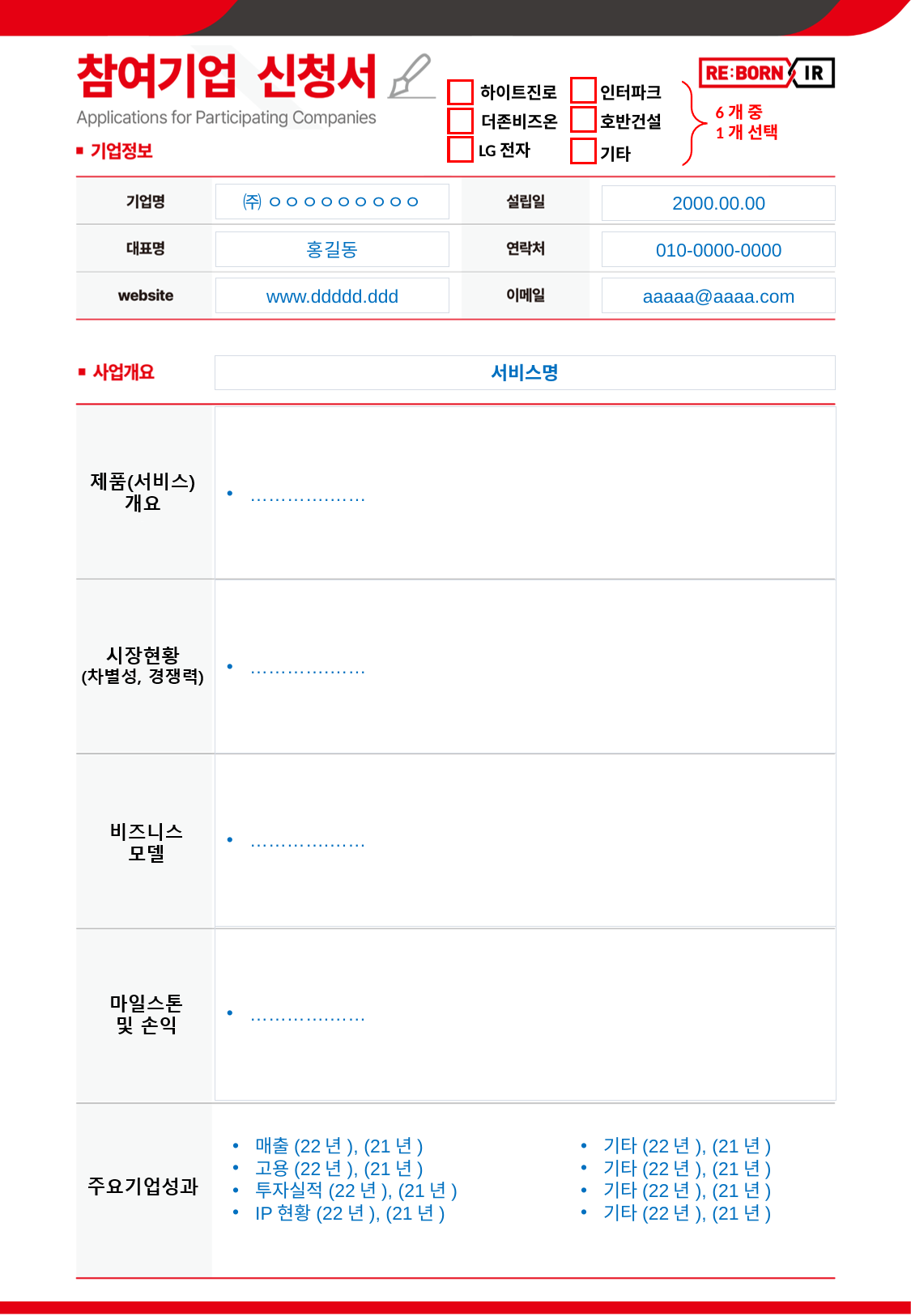

㈜ ㅇㅇㅇㅇㅇㅇㅇㅇㅇ
2000.00.00
홍길동
010-0000-0000
www.ddddd.ddd
aaaaa@aaaa.com
서비스명
………….……
………….……
………….……
………….……
기타(22년), (21년)
기타(22년), (21년)
기타(22년), (21년)
기타(22년), (21년)
매출(22년), (21년)
고용(22년), (21년)
투자실적(22년), (21년)
IP현황(22년), (21년)